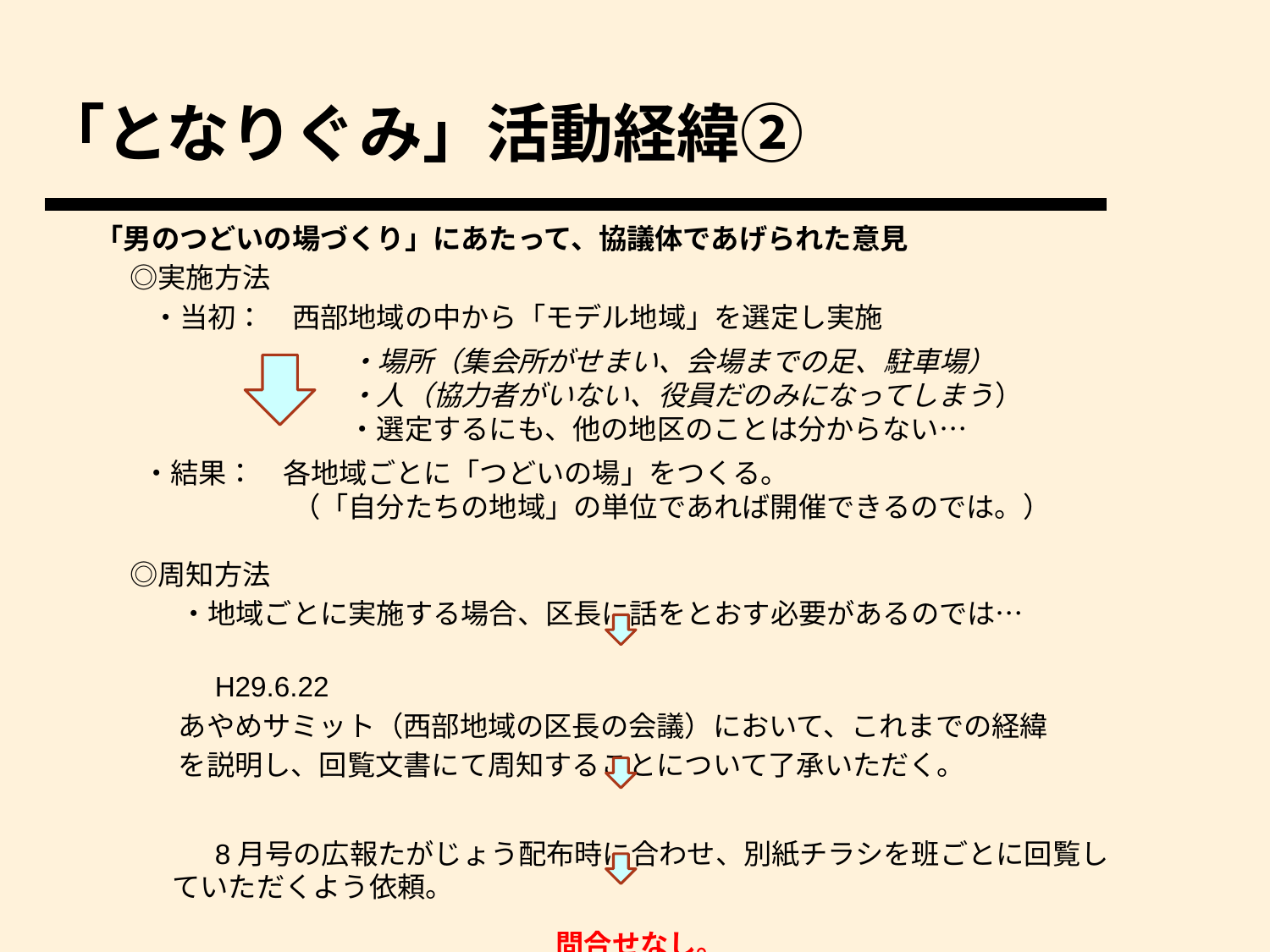

「となりぐみ」活動経緯②
「男のつどいの場づくり」にあたって、協議体であげられた意見
　 ◎実施方法
　　・当初：　西部地域の中から「モデル地域」を選定し実施
　　　　　　　　　・場所（集会所がせまい、会場までの足、駐車場）
　　　　　　　　　・人（協力者がいない、役員だのみになってしまう）
　　　　　　　　　・選定するにも、他の地区のことは分からない…
　   ・結果：　各地域ごとに「つどいの場」をつくる。
　　　　　　　（「自分たちの地域」の単位であれば開催できるのでは。）
　 ◎周知方法
　　　・地域ごとに実施する場合、区長に話をとおす必要があるのでは…

　　　　H29.6.22
            あやめサミット（西部地域の区長の会議）において、これまでの経緯
            を説明し、回覧文書にて周知することについて了承いただく。

　　　　8月号の広報たがじょう配布時に合わせ、別紙チラシを班ごとに回覧し
           ていただくよう依頼。

　　　　　　　　　　　　　　　      問合せなし。